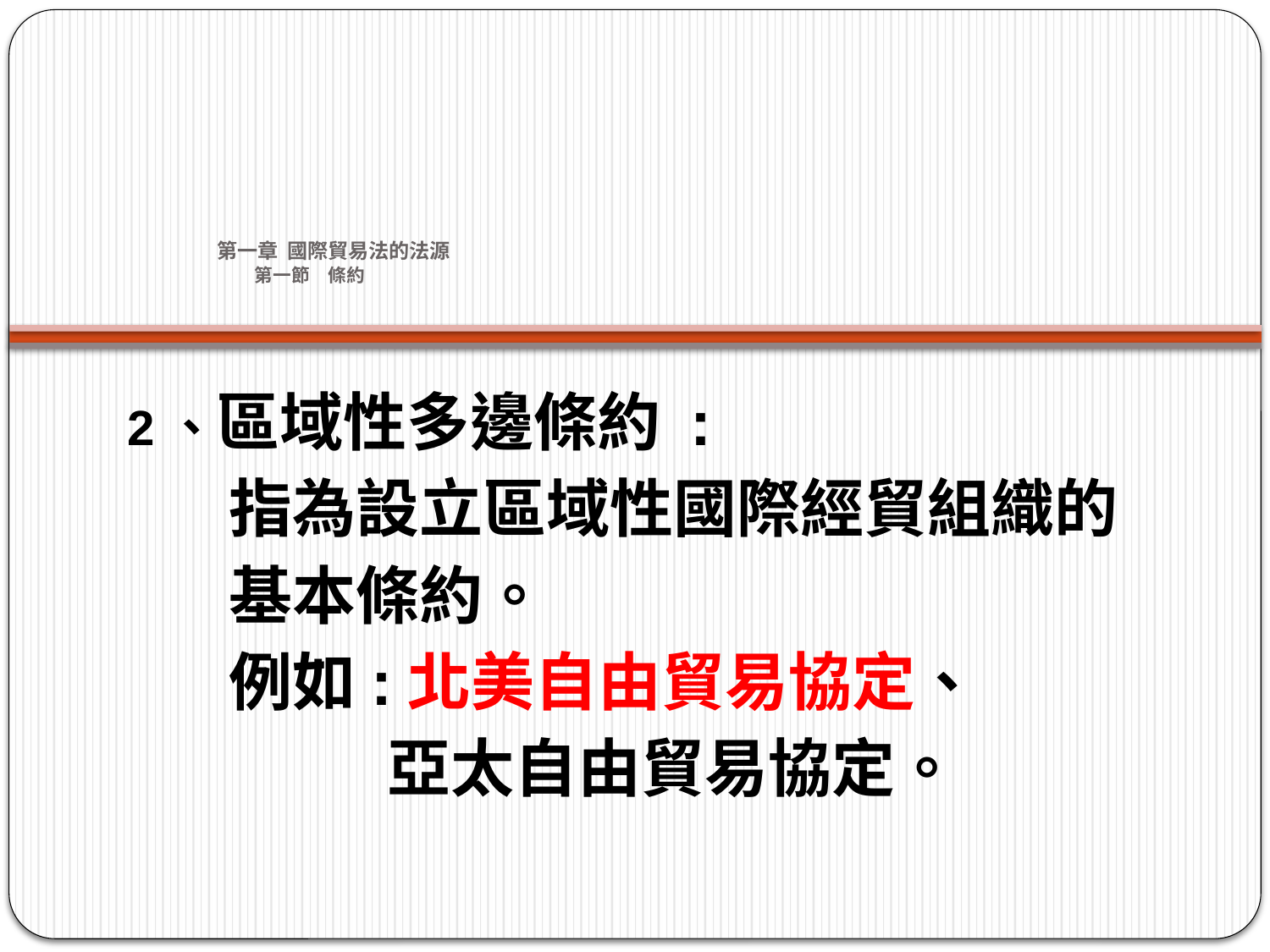

# 第一章  國際貿易法的法源 第一節　條約
2、區域性多邊條約 :
      指為設立區域性國際經貿組織的
      基本條約。
      例如:北美自由貿易協定、
                 亞太自由貿易協定。